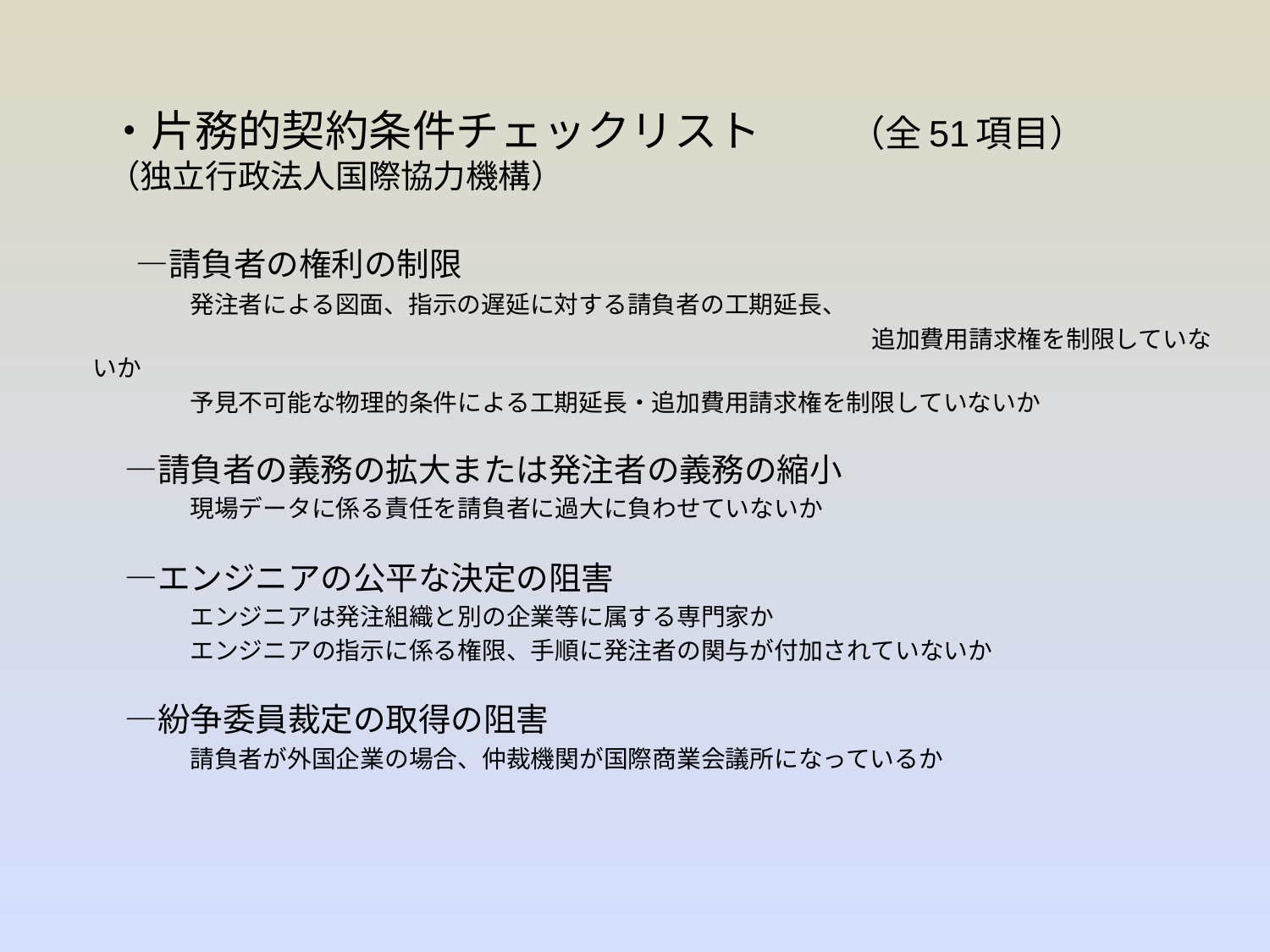

# ・片務的契約条件チェックリスト　　（全51項目） （独立行政法人国際協力機構）
　―請負者の権利の制限
　　　　発注者による図面、指示の遅延に対する請負者の工期延長、
　　　　　　　　　　　　　　　　　　　　　　　　　　　　　　　　追加費用請求権を制限していないか
　　　　予見不可能な物理的条件による工期延長・追加費用請求権を制限していないか

　―請負者の義務の拡大または発注者の義務の縮小
　　　　現場データに係る責任を請負者に過大に負わせていないか

　―エンジニアの公平な決定の阻害
　　　　エンジニアは発注組織と別の企業等に属する専門家か
　　　　エンジニアの指示に係る権限、手順に発注者の関与が付加されていないか

　―紛争委員裁定の取得の阻害
　　　　請負者が外国企業の場合、仲裁機関が国際商業会議所になっているか